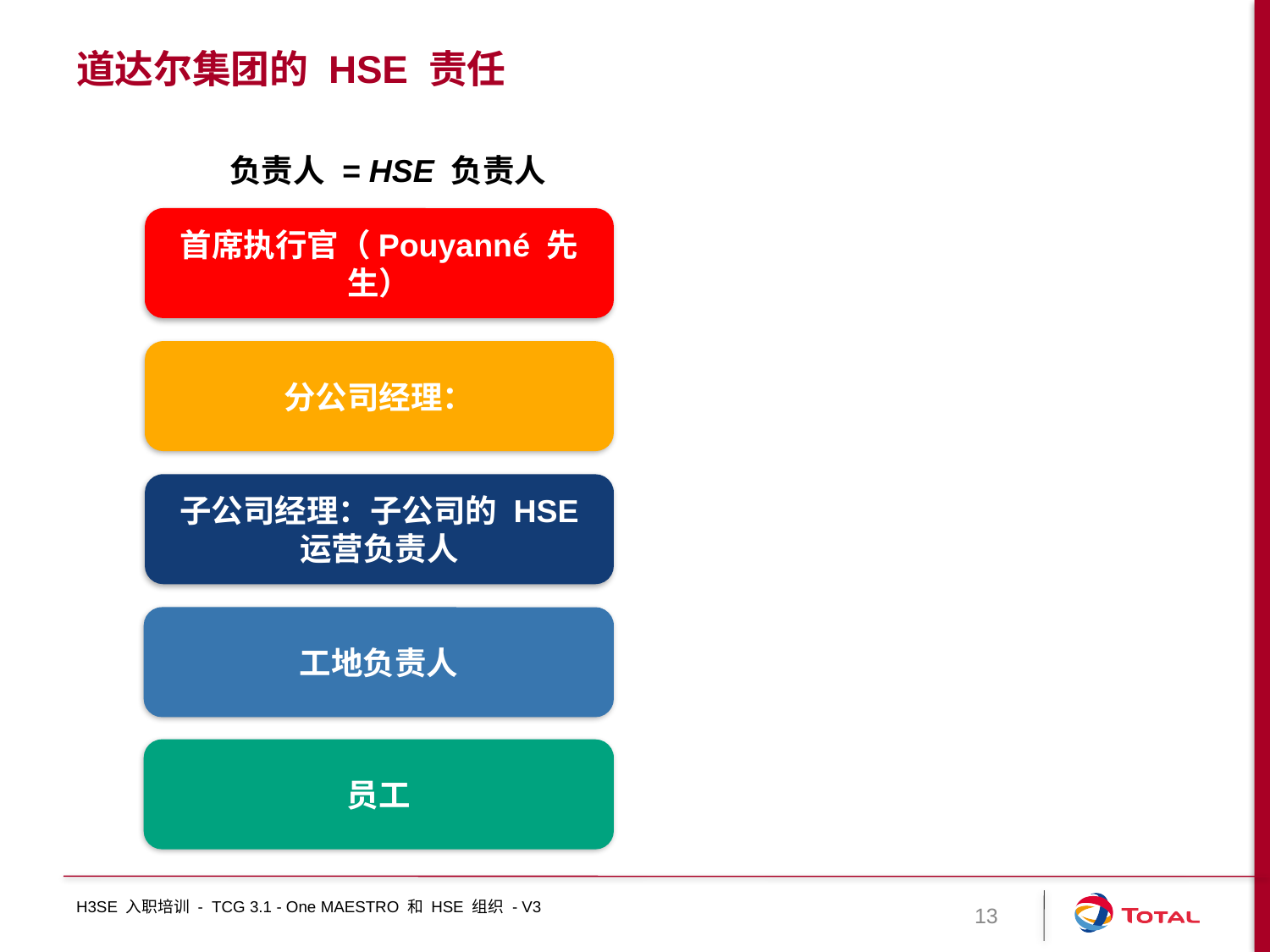

# 道达尔集团的 HSE 责任
负责人 = HSE 负责人
首席执行官（Pouyanné 先生）
分公司经理：
子公司经理：子公司的 HSE 运营负责人
工地负责人
员工
H3SE 入职培训 -  TCG 3.1 - One MAESTRO 和 HSE 组织 - V3
13